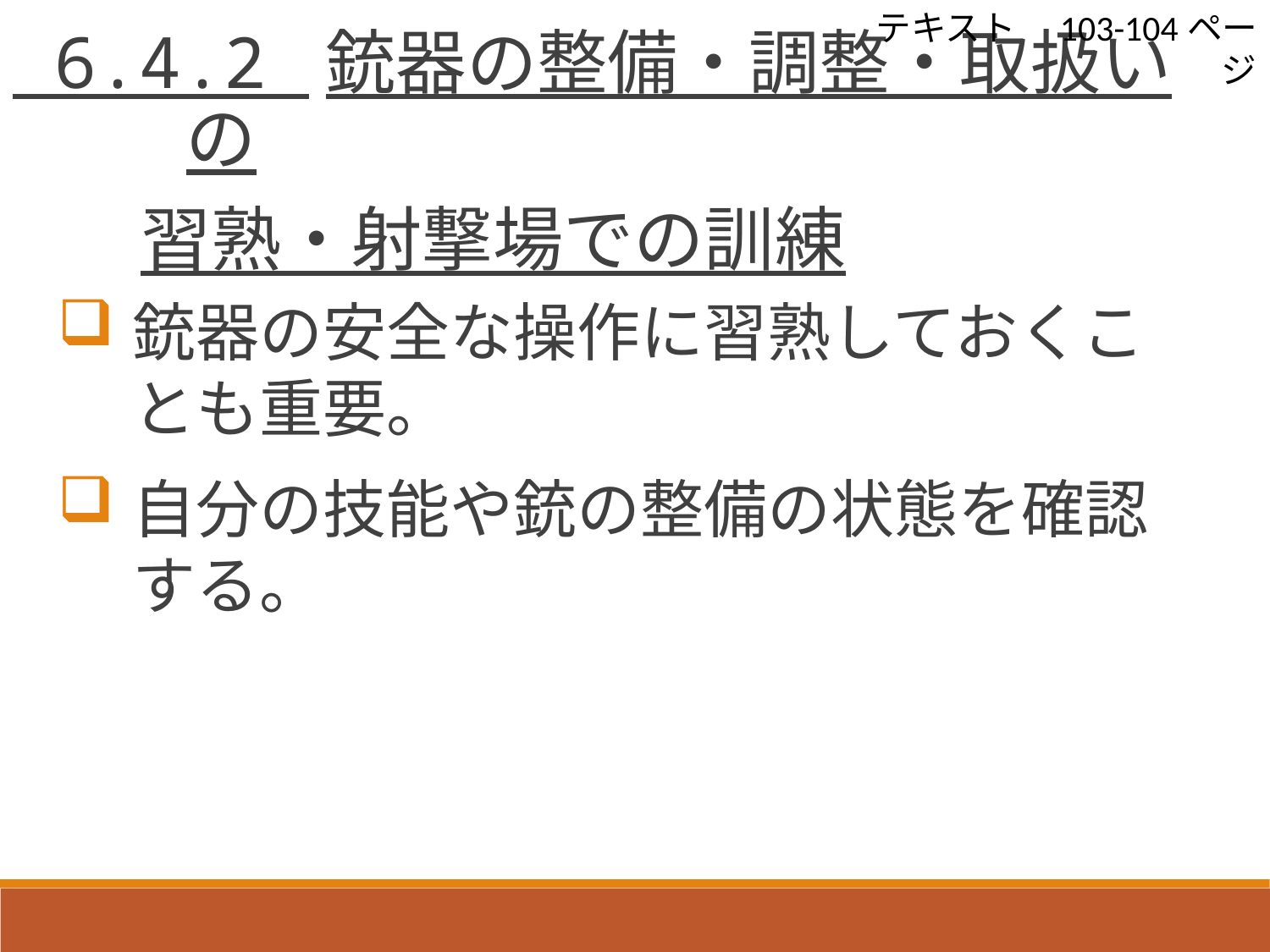

テキスト　103-104ページ
 6.4.2 銃器の整備・調整・取扱いの
       習熟・射撃場での訓練
銃器の安全な操作に習熟しておくことも重要。
自分の技能や銃の整備の状態を確認する。